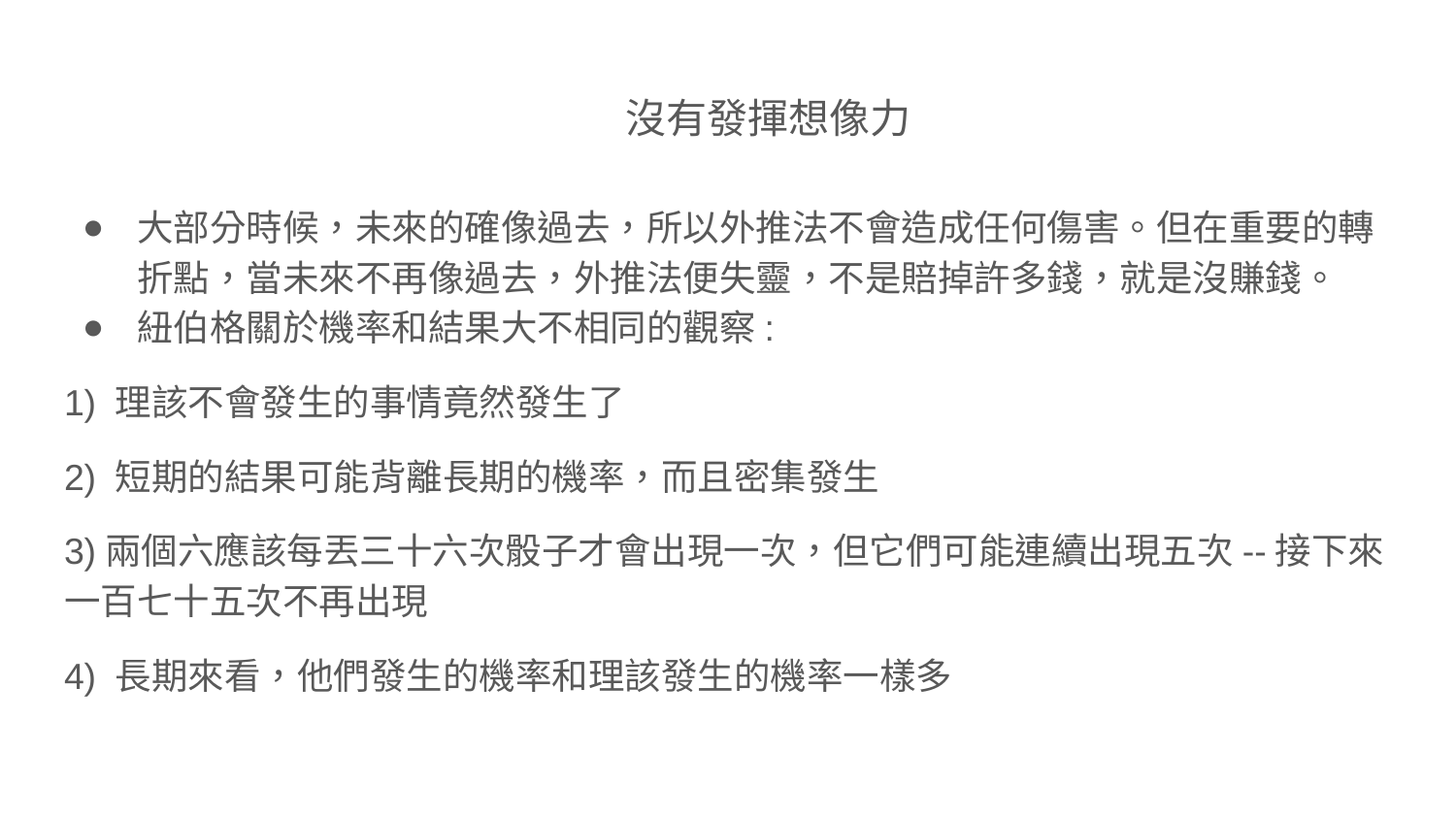

# 沒有發揮想像力

大部分時候，未來的確像過去，所以外推法不會造成任何傷害。但在重要的轉折點，當未來不再像過去，外推法便失靈，不是賠掉許多錢，就是沒賺錢。
紐伯格關於機率和結果大不相同的觀察:
1) 理該不會發生的事情竟然發生了
2) 短期的結果可能背離長期的機率，而且密集發生
3)兩個六應該每丟三十六次骰子才會出現一次，但它們可能連續出現五次--接下來一百七十五次不再出現
4) 長期來看，他們發生的機率和理該發生的機率一樣多